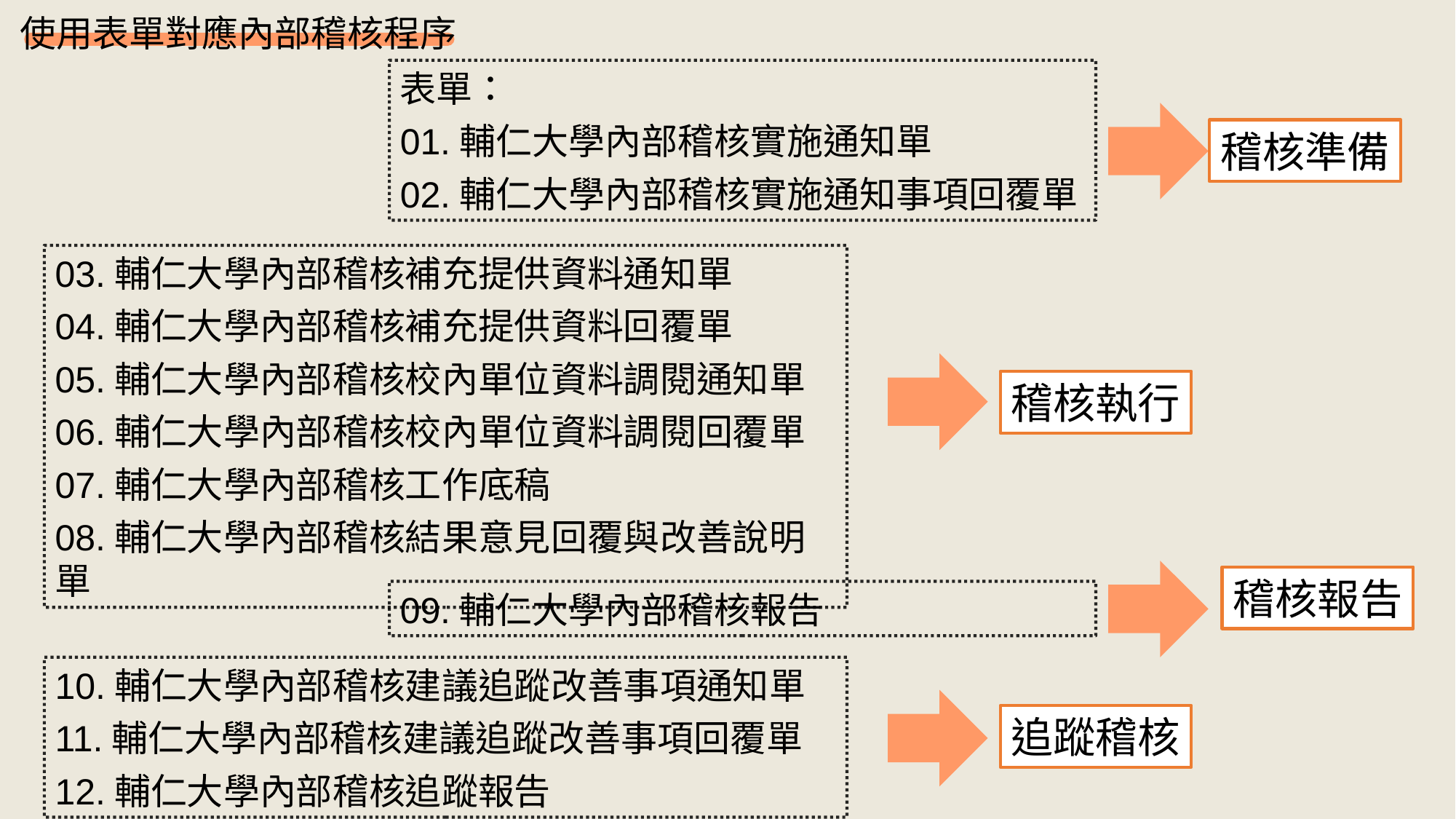

使用表單對應內部稽核程序

表單：
01.輔仁大學內部稽核實施通知單
02.輔仁大學內部稽核實施通知事項回覆單

稽核準備
03.輔仁大學內部稽核補充提供資料通知單
04.輔仁大學內部稽核補充提供資料回覆單
05.輔仁大學內部稽核校內單位資料調閱通知單
06.輔仁大學內部稽核校內單位資料調閱回覆單
07.輔仁大學內部稽核工作底稿
08.輔仁大學內部稽核結果意見回覆與改善說明單

稽核執行

稽核報告
09.輔仁大學內部稽核報告
10.輔仁大學內部稽核建議追蹤改善事項通知單
11.輔仁大學內部稽核建議追蹤改善事項回覆單
12.輔仁大學內部稽核追蹤報告

追蹤稽核